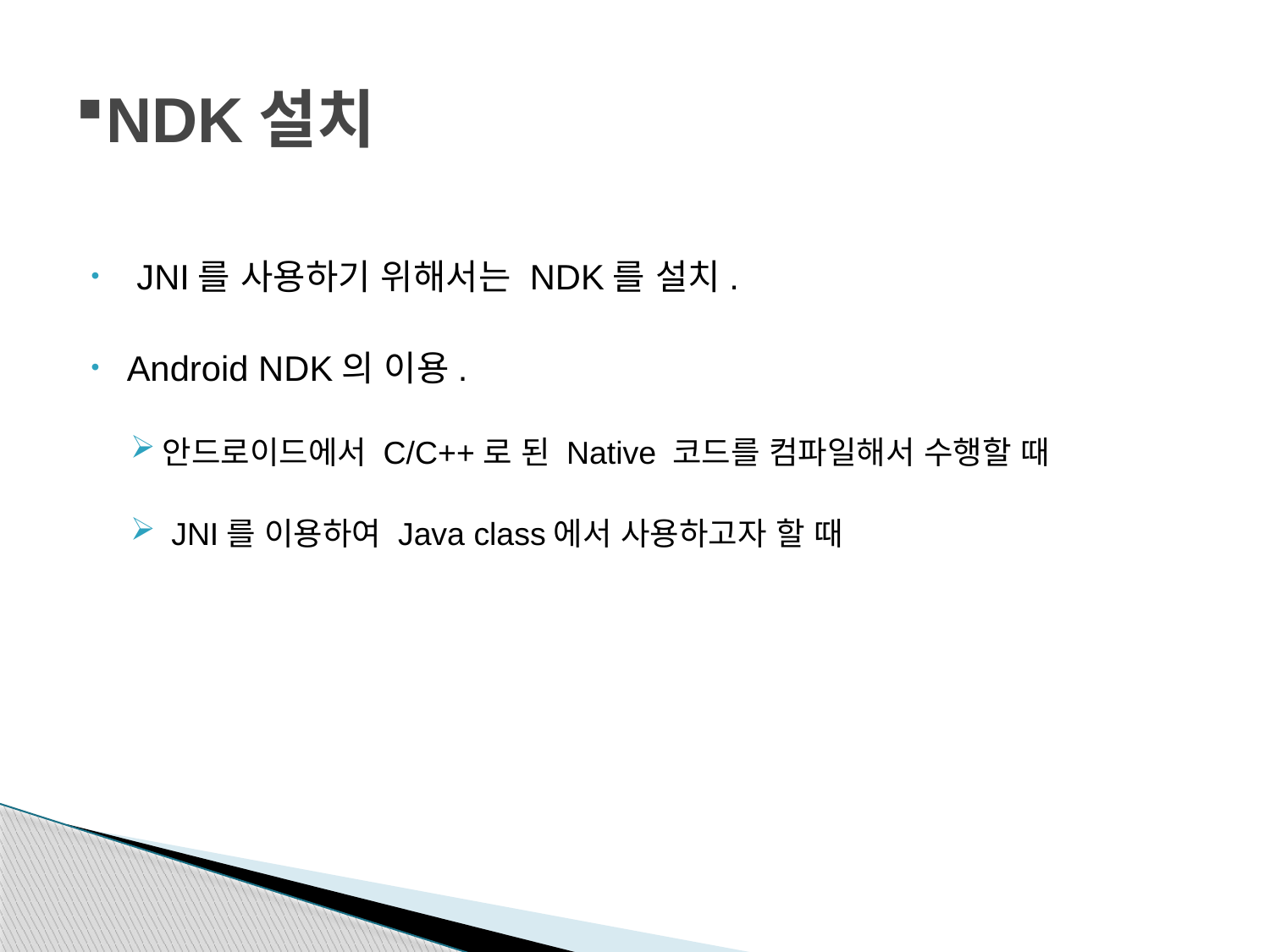

# NDK설치
 JNI를 사용하기 위해서는 NDK를 설치.
Android NDK의 이용.
안드로이드에서 C/C++로 된 Native 코드를 컴파일해서 수행할 때
 JNI를 이용하여 Java class에서 사용하고자 할 때